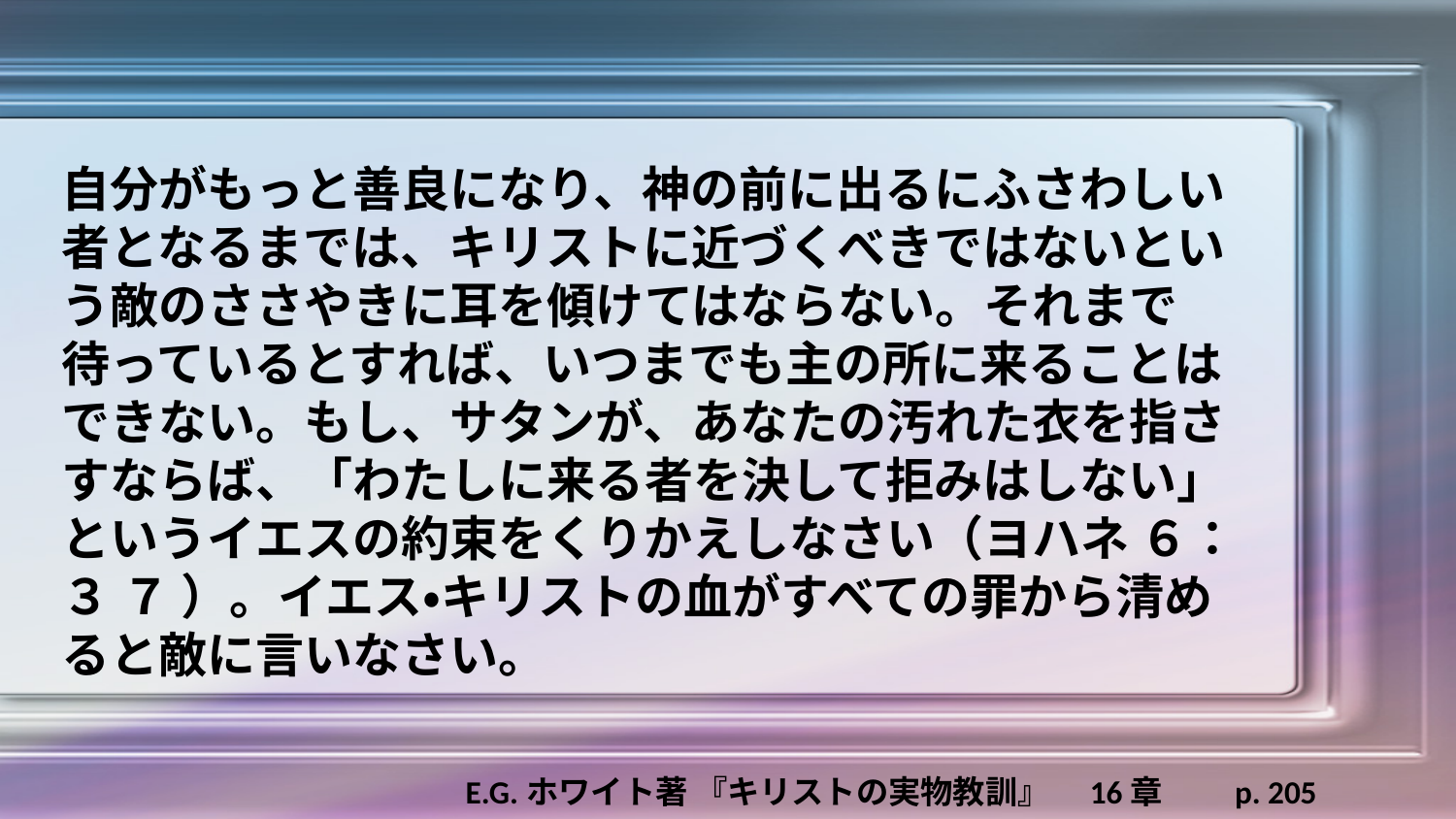

自分がもっと善良になり、神の前に出るにふさわしい者となるまでは、キリストに近づくべきではないという敵のささやきに耳を傾けてはならない。それまで待っているとすれば、いつまでも主の所に来ることはできない。もし、サタンが、あなたの汚れた衣を指さすならば、「わたしに来る者を決して拒みはしない」というイエスの約束をくりかえしなさい（ヨハネ ６：３ ７ ）。イエス・キリストの血がすべての罪から清めると敵に言いなさい。
E.G.ホワイト著 『キリストの実物教訓』　16章　　p. 205